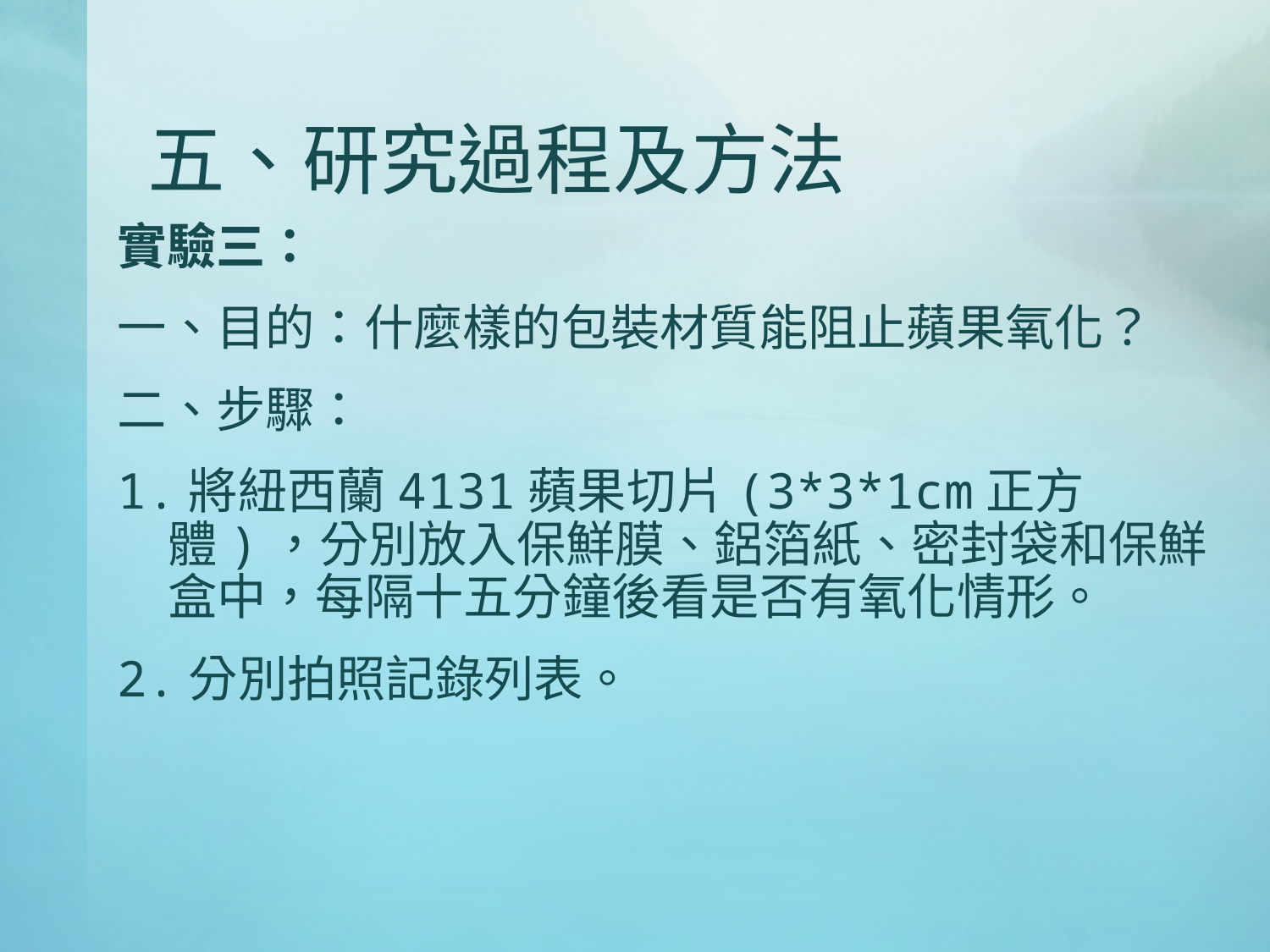

# 五、研究過程及方法
實驗三：
一、目的：什麼樣的包裝材質能阻止蘋果氧化？
二、步驟：
1.將紐西蘭4131蘋果切片(3*3*1cm正方體)，分別放入保鮮膜、鋁箔紙、密封袋和保鮮盒中，每隔十五分鐘後看是否有氧化情形。
2.分別拍照記錄列表。